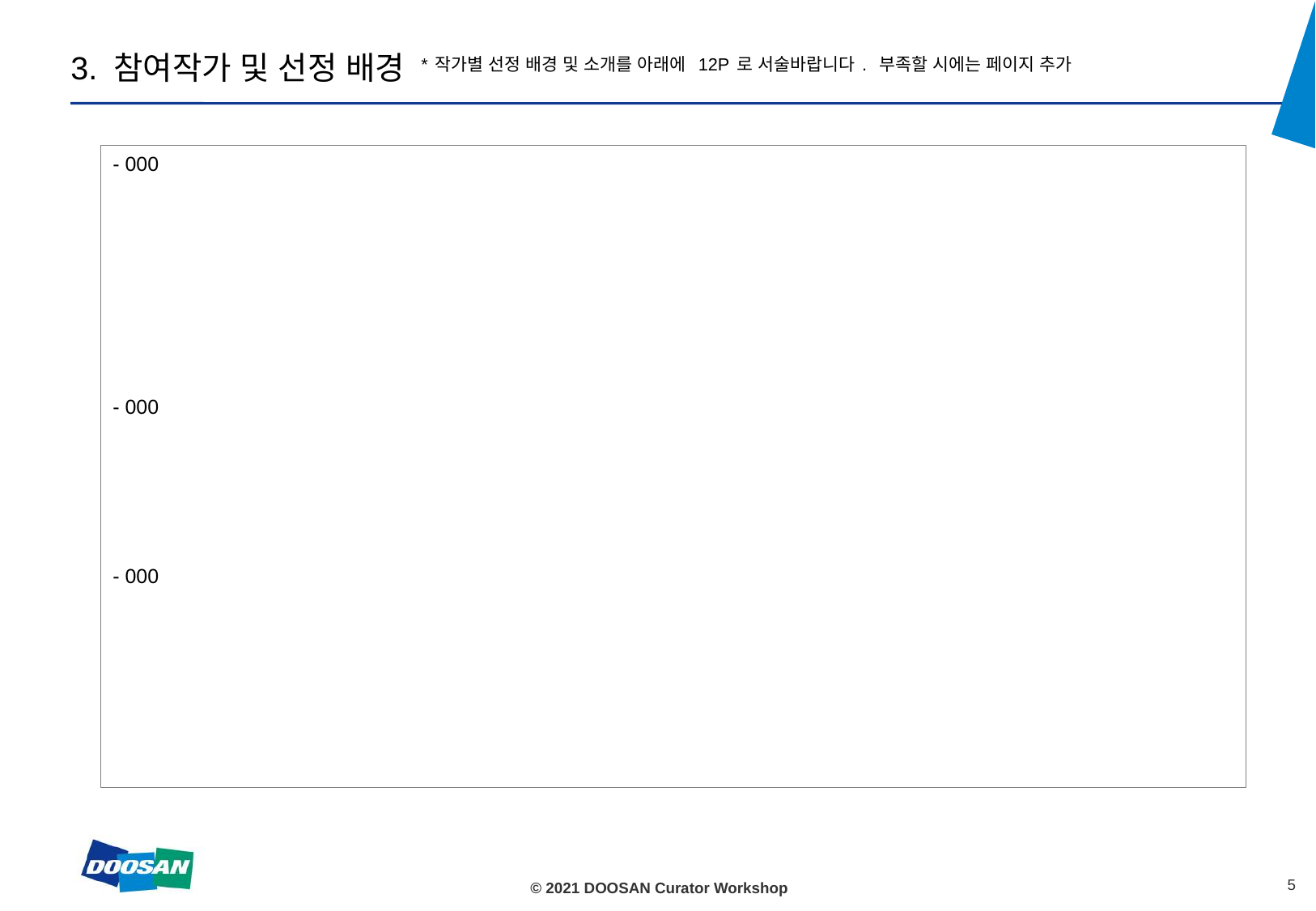

# 3. 참여작가 및 선정 배경 *작가별 선정 배경 및 소개를 아래에 12P로 서술바랍니다. 부족할 시에는 페이지 추가
- 000

- 000

- 000

5